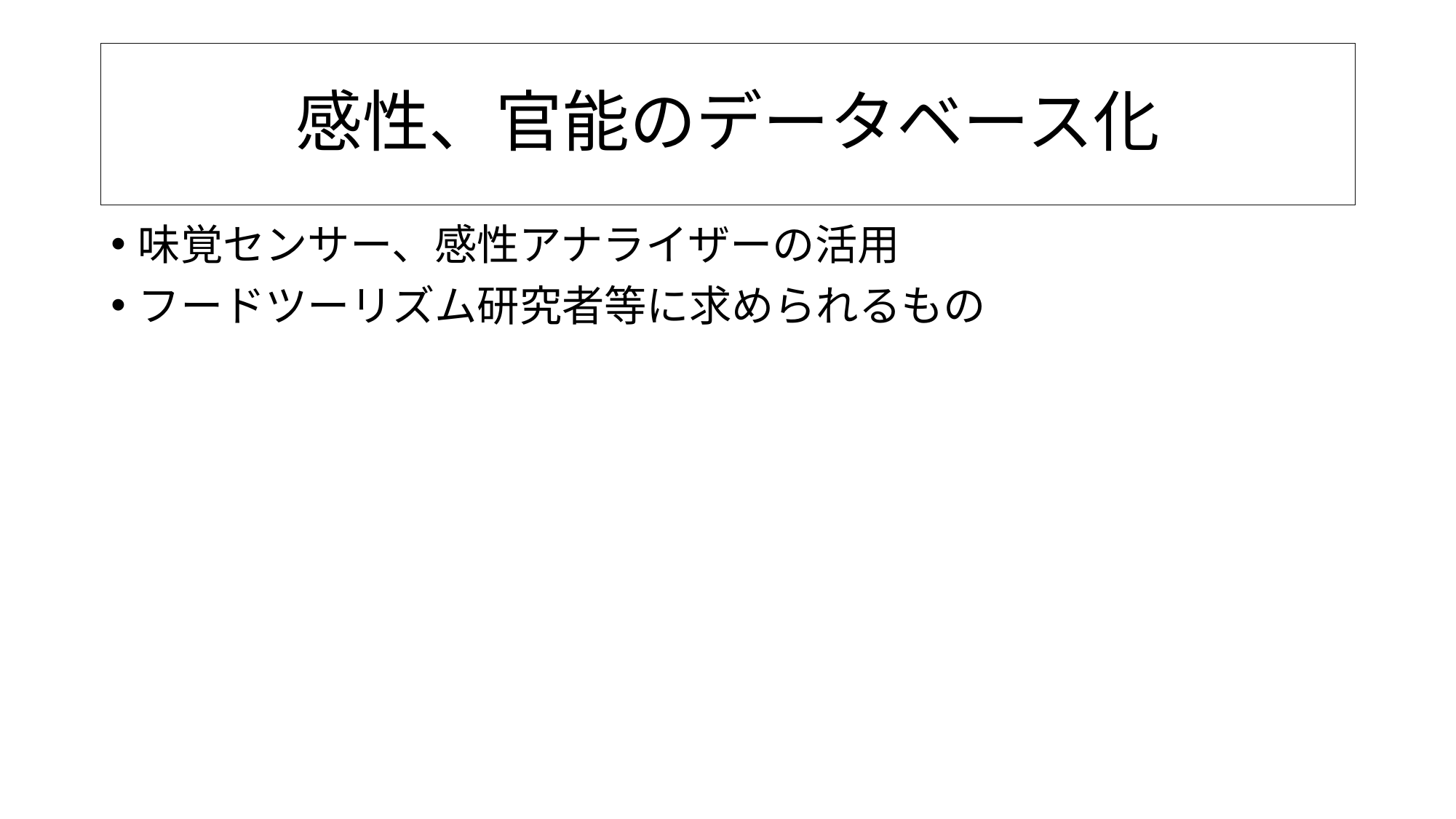

# 感性、官能のデータベース化
味覚センサー、感性アナライザーの活用
フードツーリズム研究者等に求められるもの